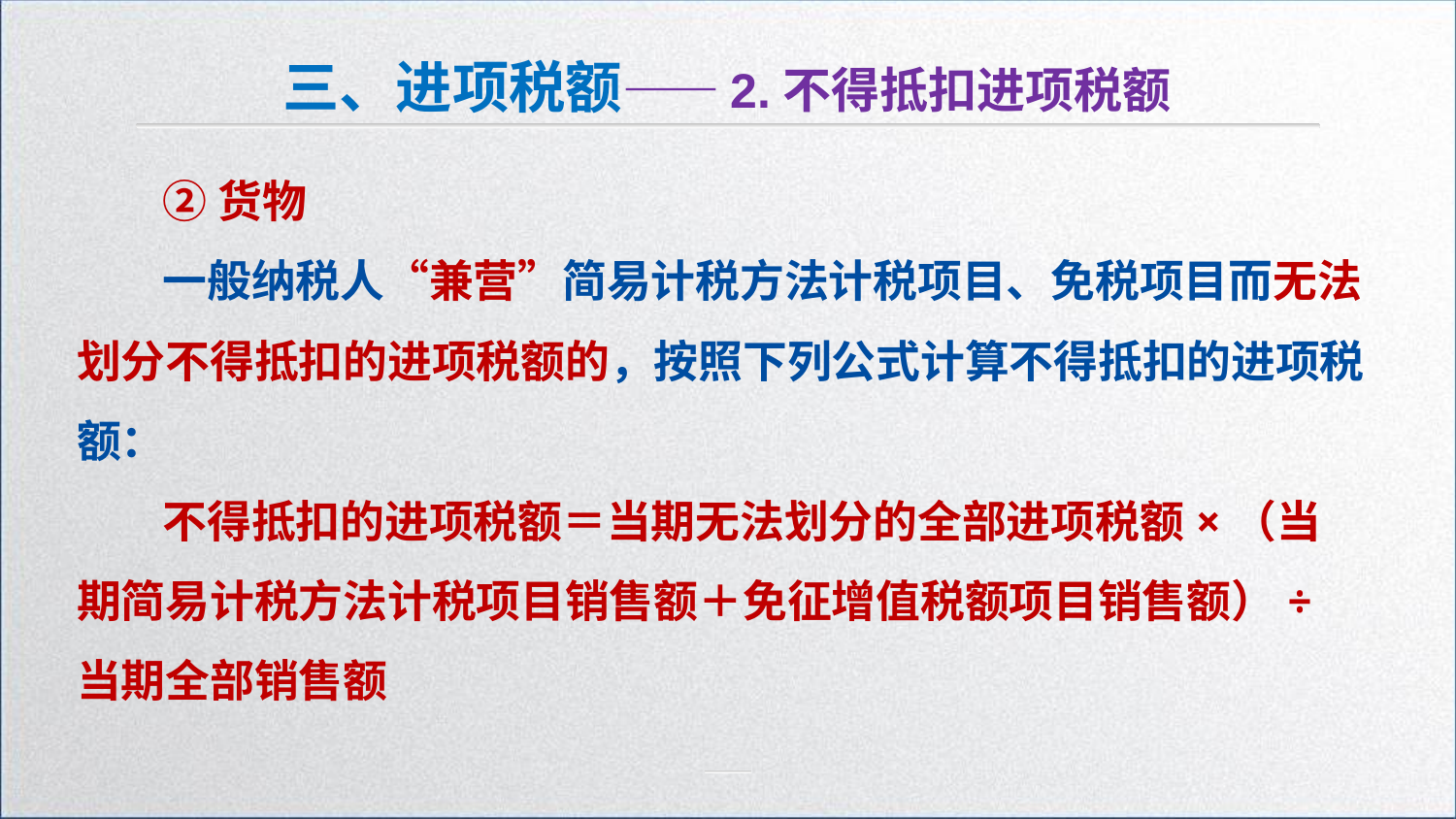

三、进项税额——2.不得抵扣进项税额
②货物
一般纳税人“兼营”简易计税方法计税项目、免税项目而无法划分不得抵扣的进项税额的，按照下列公式计算不得抵扣的进项税额：
不得抵扣的进项税额＝当期无法划分的全部进项税额×（当期简易计税方法计税项目销售额＋免征增值税额项目销售额）÷当期全部销售额